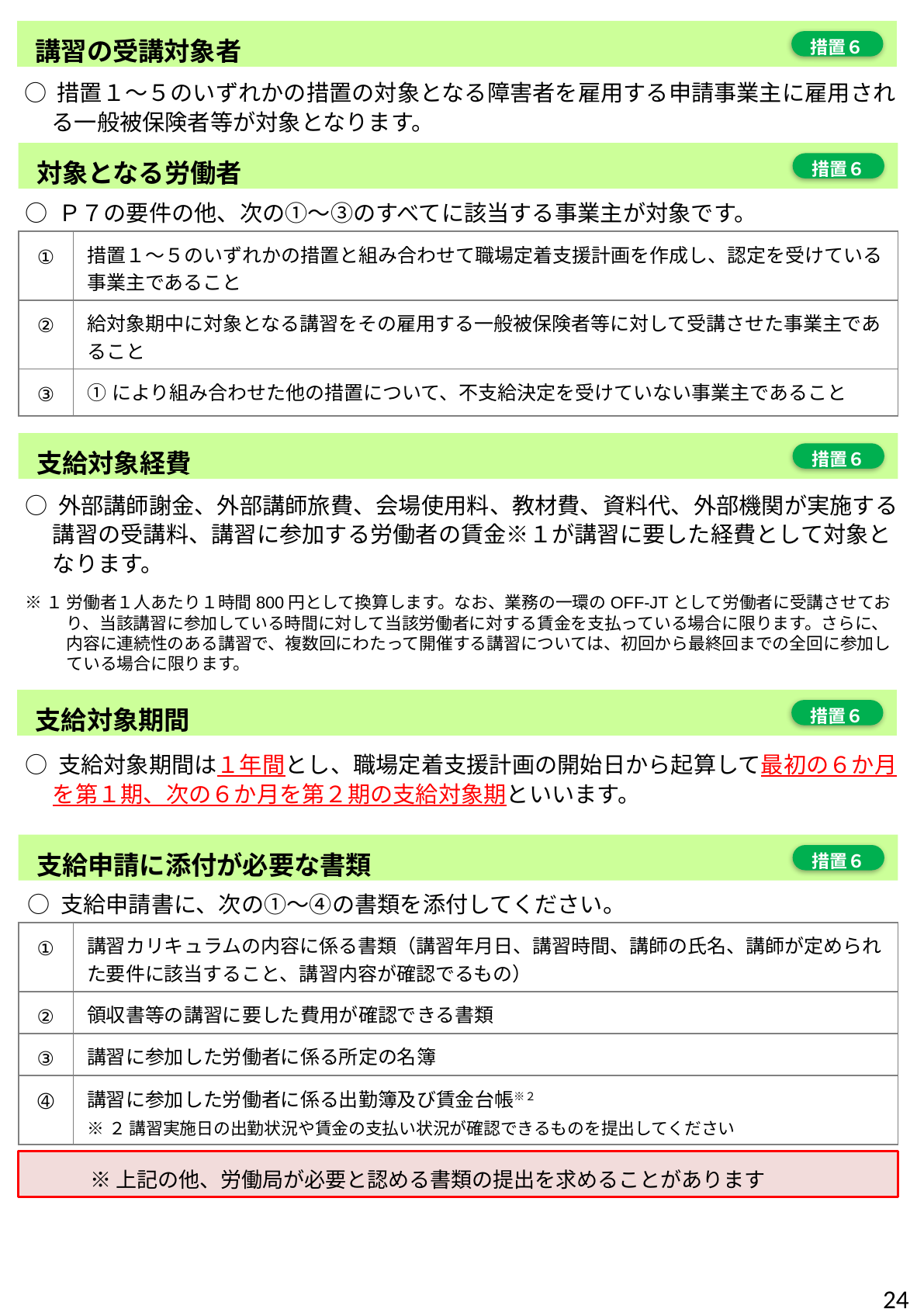

講習の受講対象者
措置６
○ 措置１～５のいずれかの措置の対象となる障害者を雇用する申請事業主に雇用される一般被保険者等が対象となります。
対象となる労働者
措置６
○ Ｐ７の要件の他、次の①～③のすべてに該当する事業主が対象です。
| ① | 措置１～５のいずれかの措置と組み合わせて職場定着支援計画を作成し、認定を受けている事業主であること |
| --- | --- |
| ② | 給対象期中に対象となる講習をその雇用する一般被保険者等に対して受講させた事業主であること |
| ③ | ①により組み合わせた他の措置について、不支給決定を受けていない事業主であること |
支給対象経費
措置６
○ 外部講師謝金、外部講師旅費、会場使用料、教材費、資料代、外部機関が実施する講習の受講料、講習に参加する労働者の賃金※１が講習に要した経費として対象となります。
※１ 労働者１人あたり１時間800円として換算します。なお、業務の一環のOFF-JTとして労働者に受講させており、当該講習に参加している時間に対して当該労働者に対する賃金を支払っている場合に限ります。さらに、内容に連続性のある講習で、複数回にわたって開催する講習については、初回から最終回までの全回に参加している場合に限ります。
支給対象期間
措置６
○ 支給対象期間は１年間とし、職場定着支援計画の開始日から起算して最初の６か月を第１期、次の６か月を第２期の支給対象期といいます。
支給申請に添付が必要な書類
措置６
○ 支給申請書に、次の①～④の書類を添付してください。
| ① | 講習カリキュラムの内容に係る書類（講習年月日、講習時間、講師の氏名、講師が定められた要件に該当すること、講習内容が確認でるもの） |
| --- | --- |
| ② | 領収書等の講習に要した費用が確認できる書類 |
| ③ | 講習に参加した労働者に係る所定の名簿 |
| ➃ | 講習に参加した労働者に係る出勤簿及び賃金台帳※２ ※２ 講習実施日の出勤状況や賃金の支払い状況が確認できるものを提出してください |

※上記の他、労働局が必要と認める書類の提出を求めることがあります
24